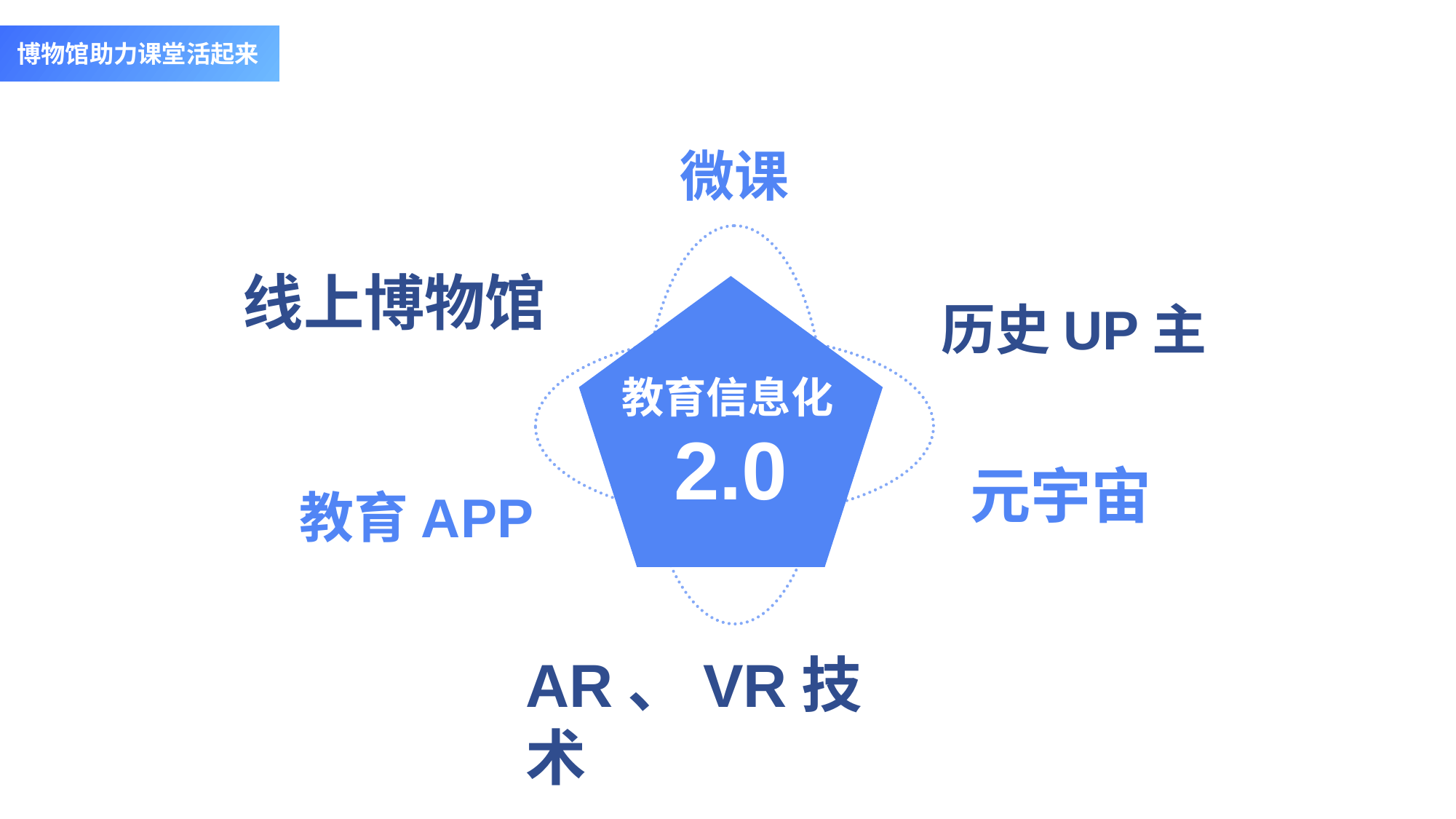

微课

教育信息化
2.0

线上博物馆
历史UP主
元宇宙
教育APP
AR、VR技术